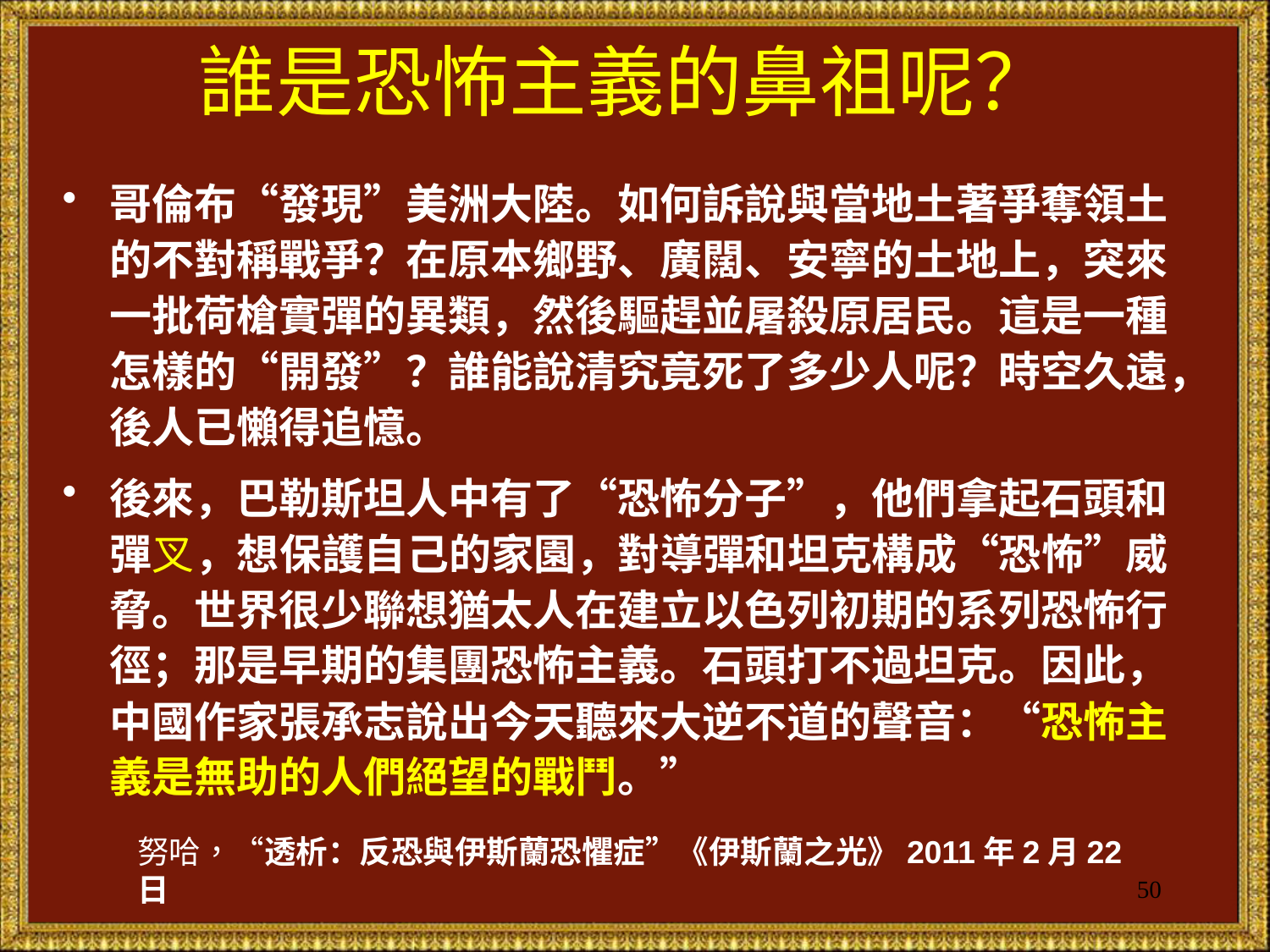

# 誰是恐怖主義的鼻祖呢？
哥倫布“發現”美洲大陸。如何訴說與當地土著爭奪領土的不對稱戰爭？在原本鄉野、廣闊、安寧的土地上，突來一批荷槍實彈的異類，然後驅趕並屠殺原居民。這是一種怎樣的“開發”？誰能說清究竟死了多少人呢？時空久遠，後人已懶得追憶。
後來，巴勒斯坦人中有了“恐怖分子”，他們拿起石頭和彈叉，想保護自己的家園，對導彈和坦克構成“恐怖”威脅。世界很少聯想猶太人在建立以色列初期的系列恐怖行徑；那是早期的集團恐怖主義。石頭打不過坦克。因此，中國作家張承志說出今天聽來大逆不道的聲音：“恐怖主義是無助的人們絕望的戰鬥。”
努哈，“透析：反恐與伊斯蘭恐懼症”《伊斯蘭之光》2011年2月22日
50